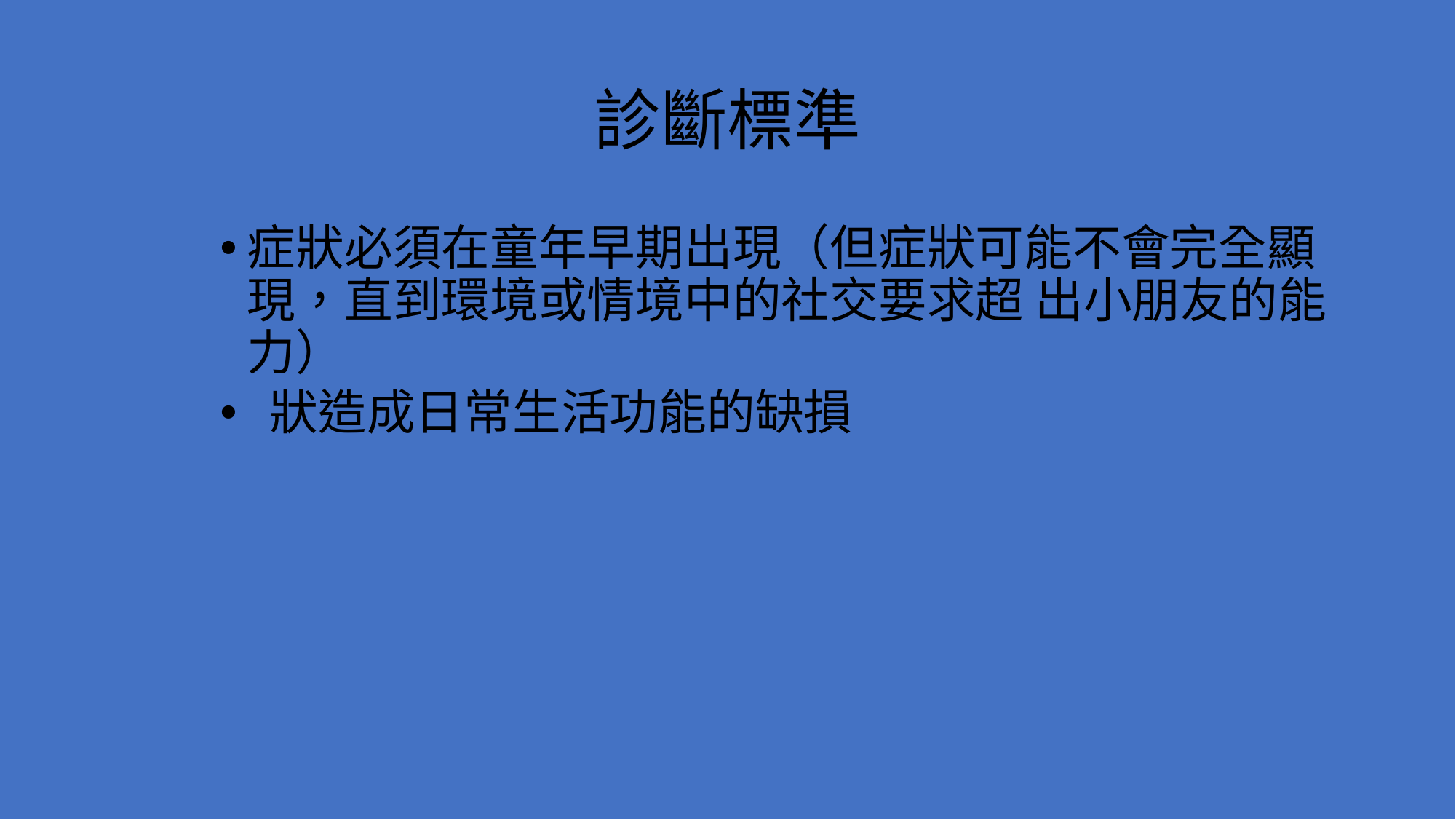

# 診斷標準
症狀必須在童年早期出現（但症狀可能不會完全顯現，直到環境或情境中的社交要求超 出小朋友的能力）
 狀造成日常生活功能的缺損